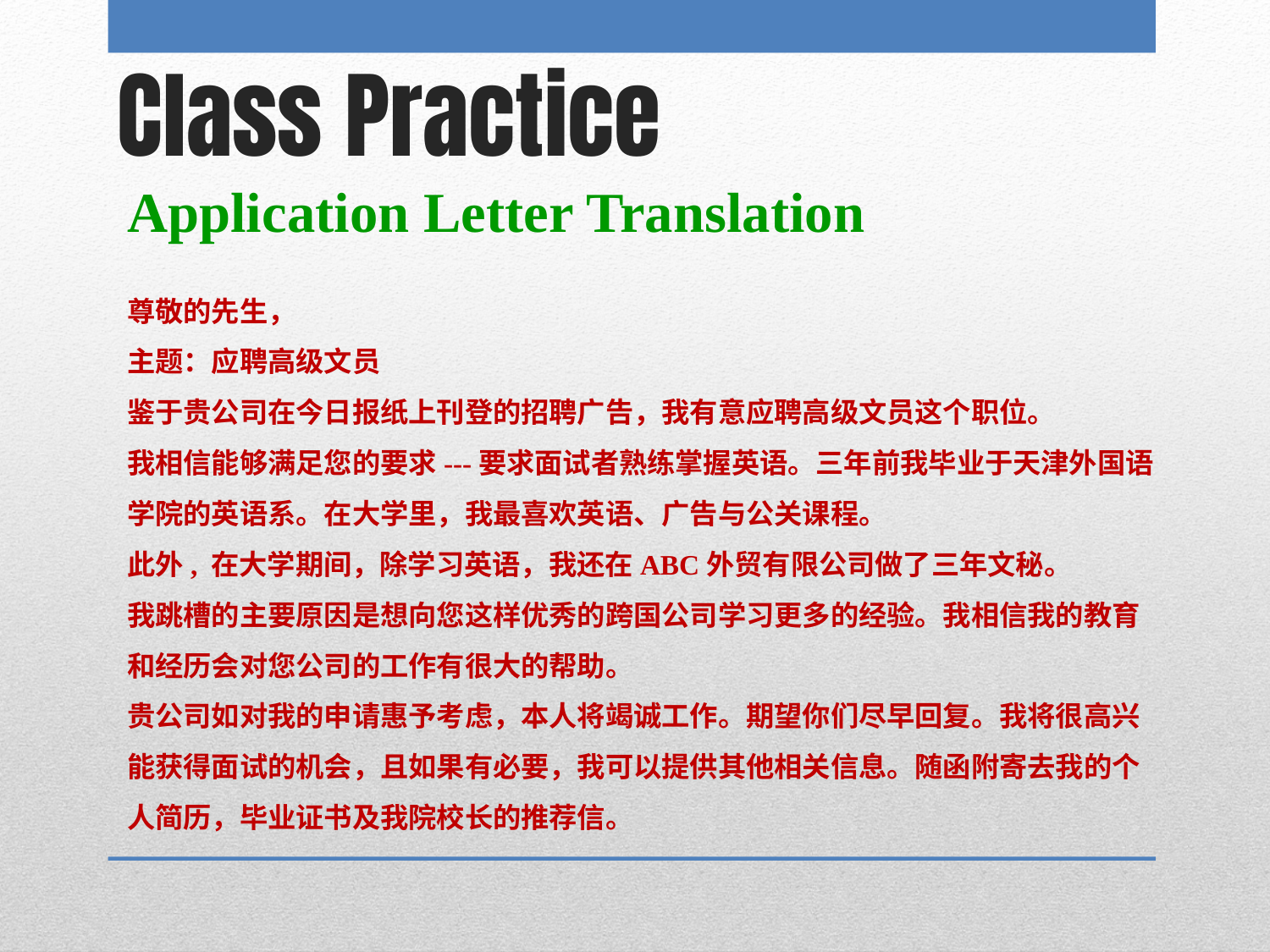

# Class Practice
Application Letter Translation

尊敬的先生，
主题：应聘高级文员
鉴于贵公司在今日报纸上刊登的招聘广告，我有意应聘高级文员这个职位。
我相信能够满足您的要求---要求面试者熟练掌握英语。三年前我毕业于天津外国语学院的英语系。在大学里，我最喜欢英语、广告与公关课程。
此外, 在大学期间，除学习英语，我还在ABC外贸有限公司做了三年文秘。
我跳槽的主要原因是想向您这样优秀的跨国公司学习更多的经验。我相信我的教育和经历会对您公司的工作有很大的帮助。
贵公司如对我的申请惠予考虑，本人将竭诚工作。期望你们尽早回复。我将很高兴能获得面试的机会，且如果有必要，我可以提供其他相关信息。随函附寄去我的个人简历，毕业证书及我院校长的推荐信。